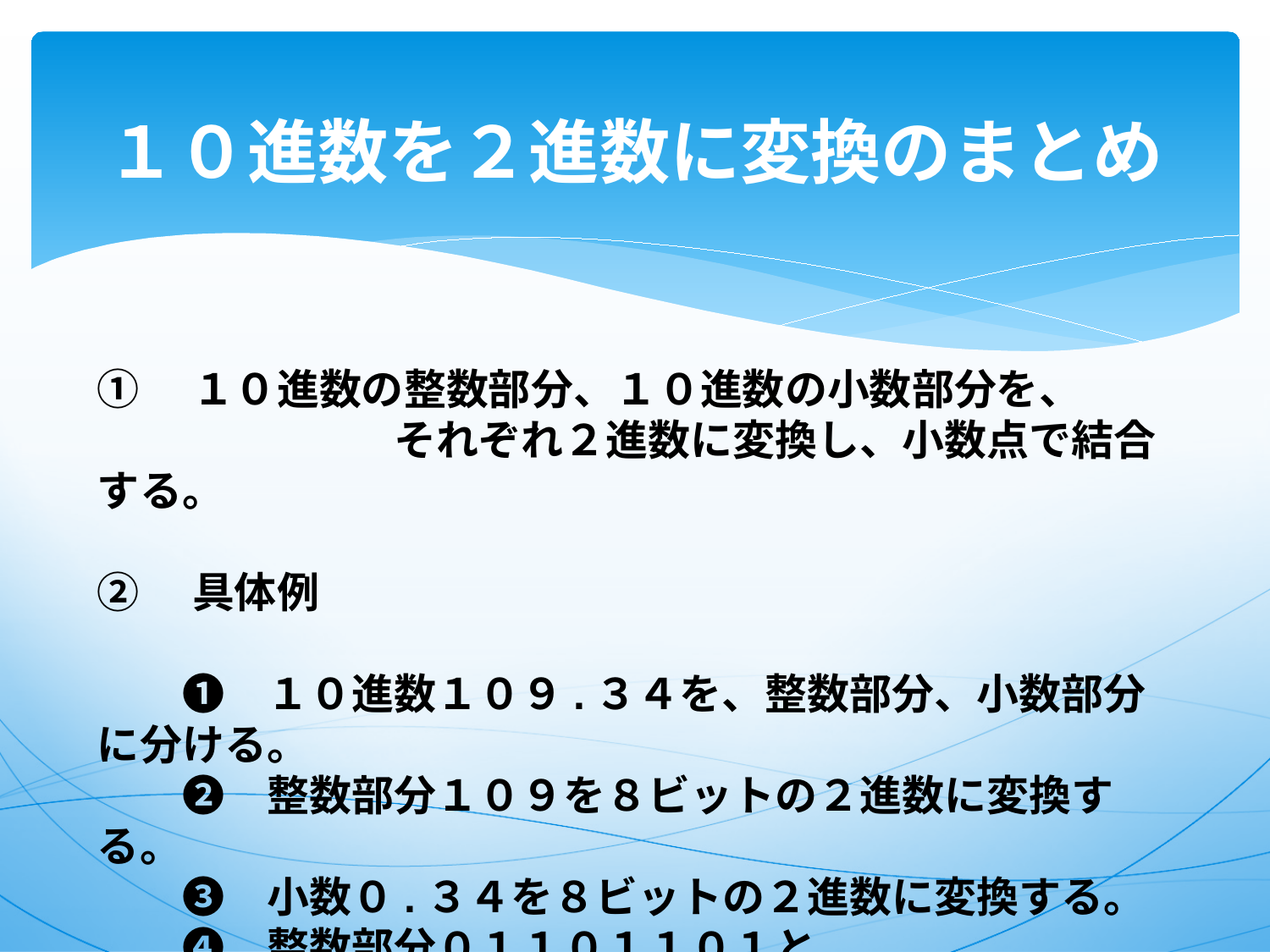

# １０進数を２進数に変換のまとめ
①　１０進数の整数部分、１０進数の小数部分を、
　　　　　　　それぞれ２進数に変換し、小数点で結合する。

②　具体例

　　❶　１０進数１０９.３４を、整数部分、小数部分に分ける。
　　❷　整数部分１０９を８ビットの２進数に変換する。
　　❸　小数０.３４を８ビットの２進数に変換する。
　　❹　整数部分０１１０１１０１と
　　　　　　　　小数部分０１０１０１１１を小数点で結合する。